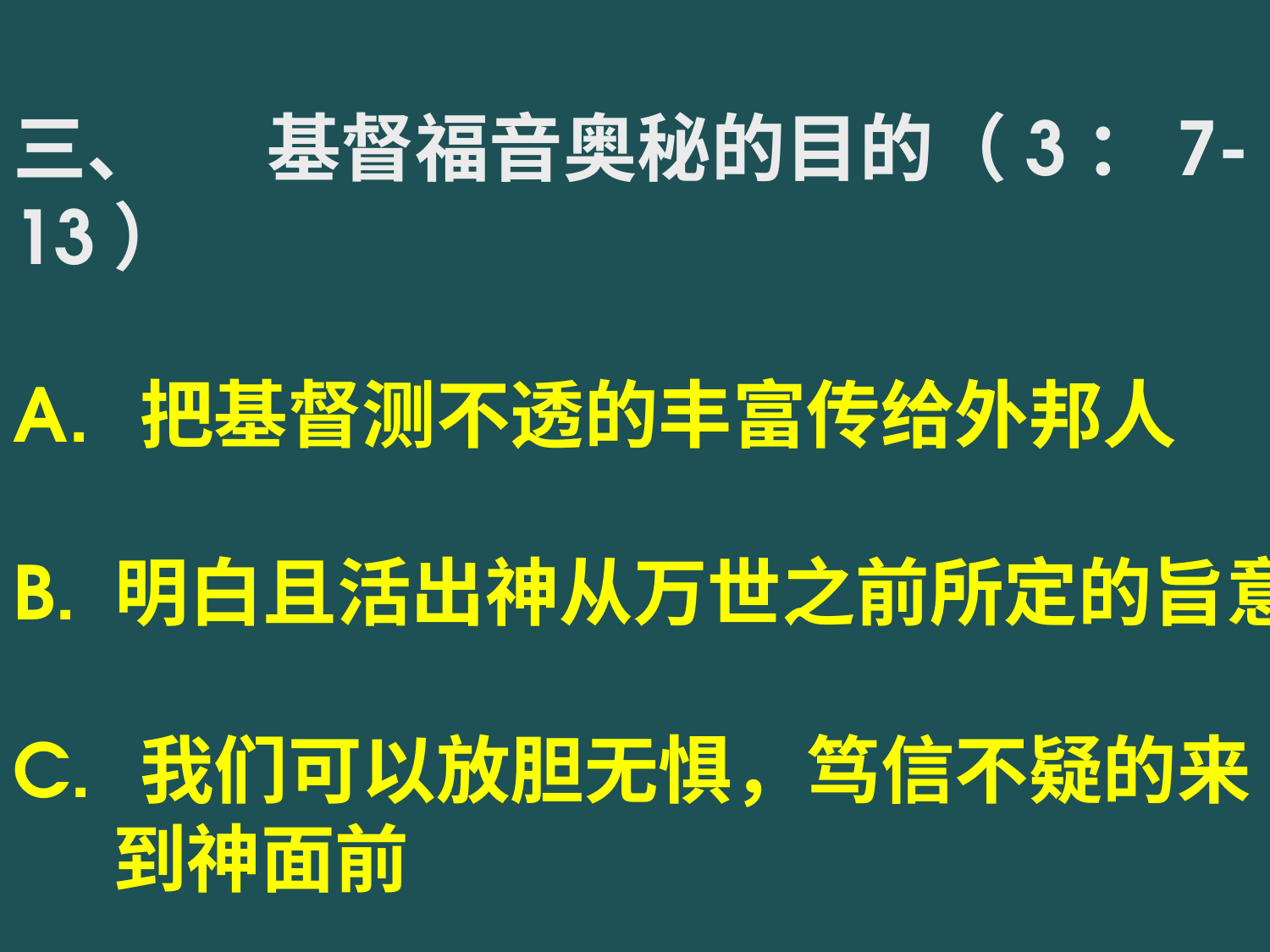

# 三、	基督福音奥秘的目的（3：7-13） A.	把基督测不透的丰富传给外邦人 B. 明白且活出神从万世之前所定的旨意 C.	我们可以放胆无惧，笃信不疑的来 到神面前